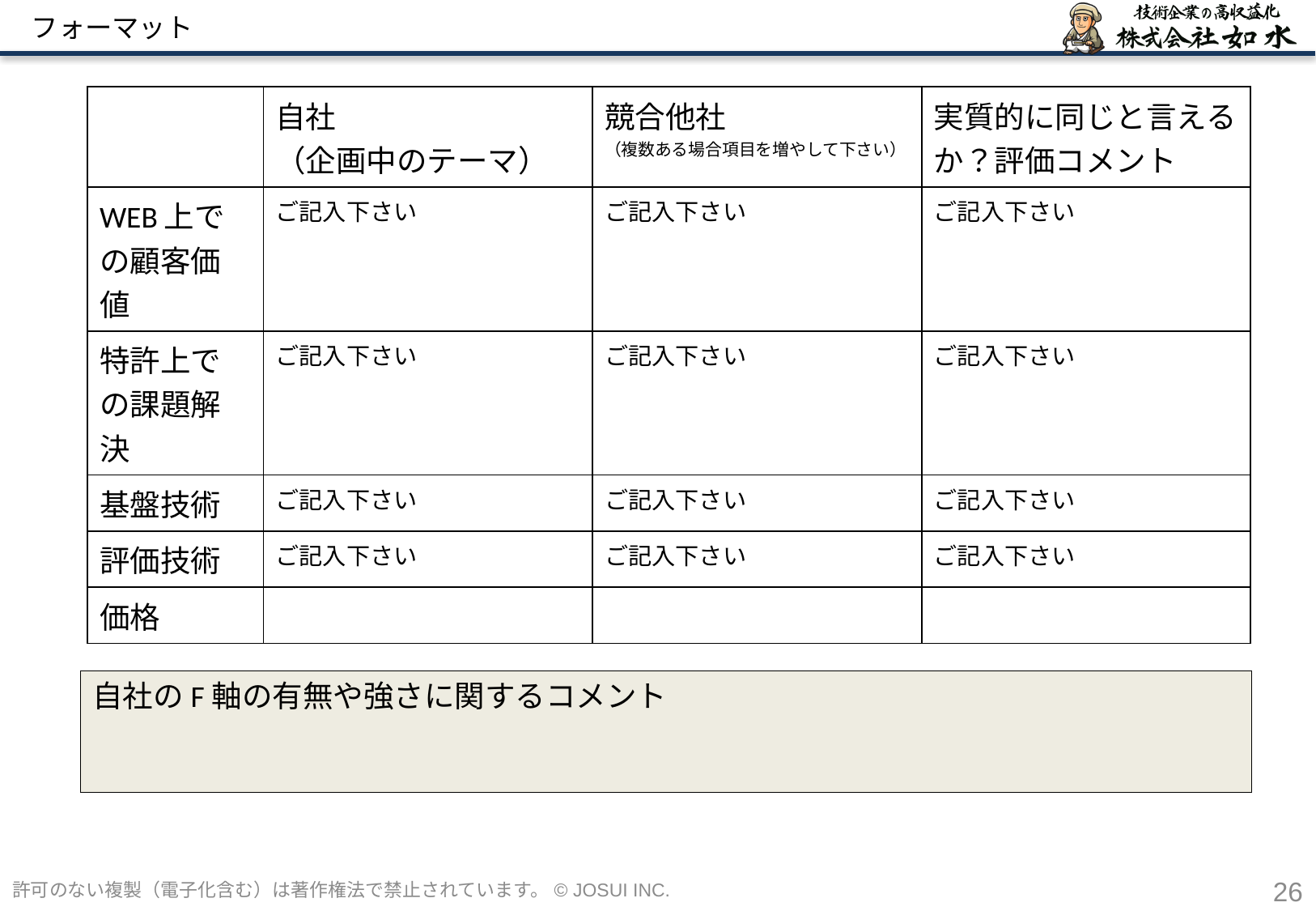

# フォーマット
|  | 自社 （企画中のテーマ） | 競合他社 （複数ある場合項目を増やして下さい） | 実質的に同じと言えるか？評価コメント |
| --- | --- | --- | --- |
| WEB上での顧客価値 | ご記入下さい | ご記入下さい | ご記入下さい |
| 特許上での課題解決 | ご記入下さい | ご記入下さい | ご記入下さい |
| 基盤技術 | ご記入下さい | ご記入下さい | ご記入下さい |
| 評価技術 | ご記入下さい | ご記入下さい | ご記入下さい |
| 価格 |  |  |  |
自社のF軸の有無や強さに関するコメント

許可のない複製（電子化含む）は著作権法で禁止されています。© JOSUI INC.
26